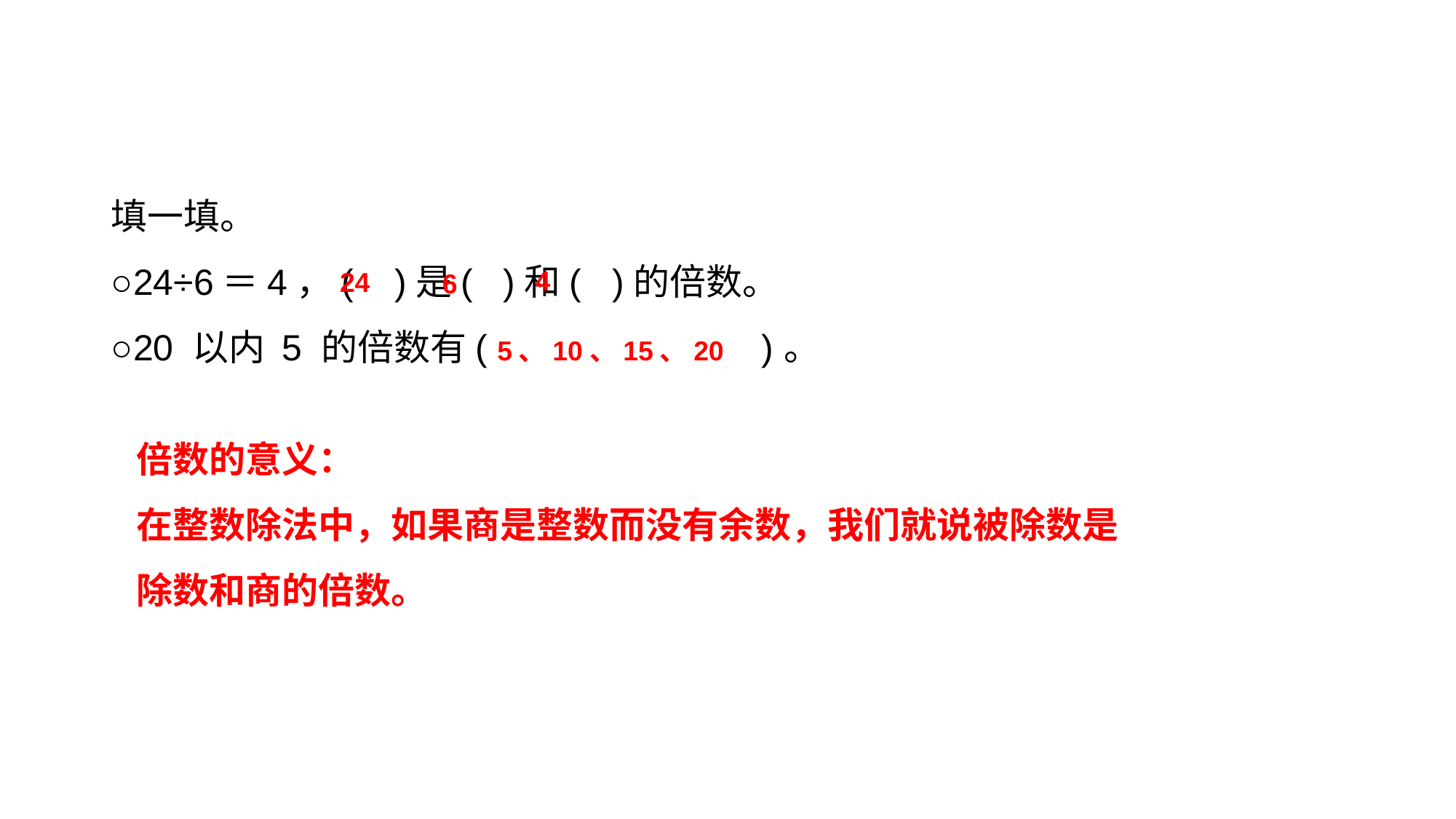

填一填。
○24÷6＝4，(    )是(   )和(   )的倍数。
○20 以内 5 的倍数有(                           )。
4
24
6
5、10、15、20
倍数的意义：
在整数除法中，如果商是整数而没有余数，我们就说被除数是除数和商的倍数。